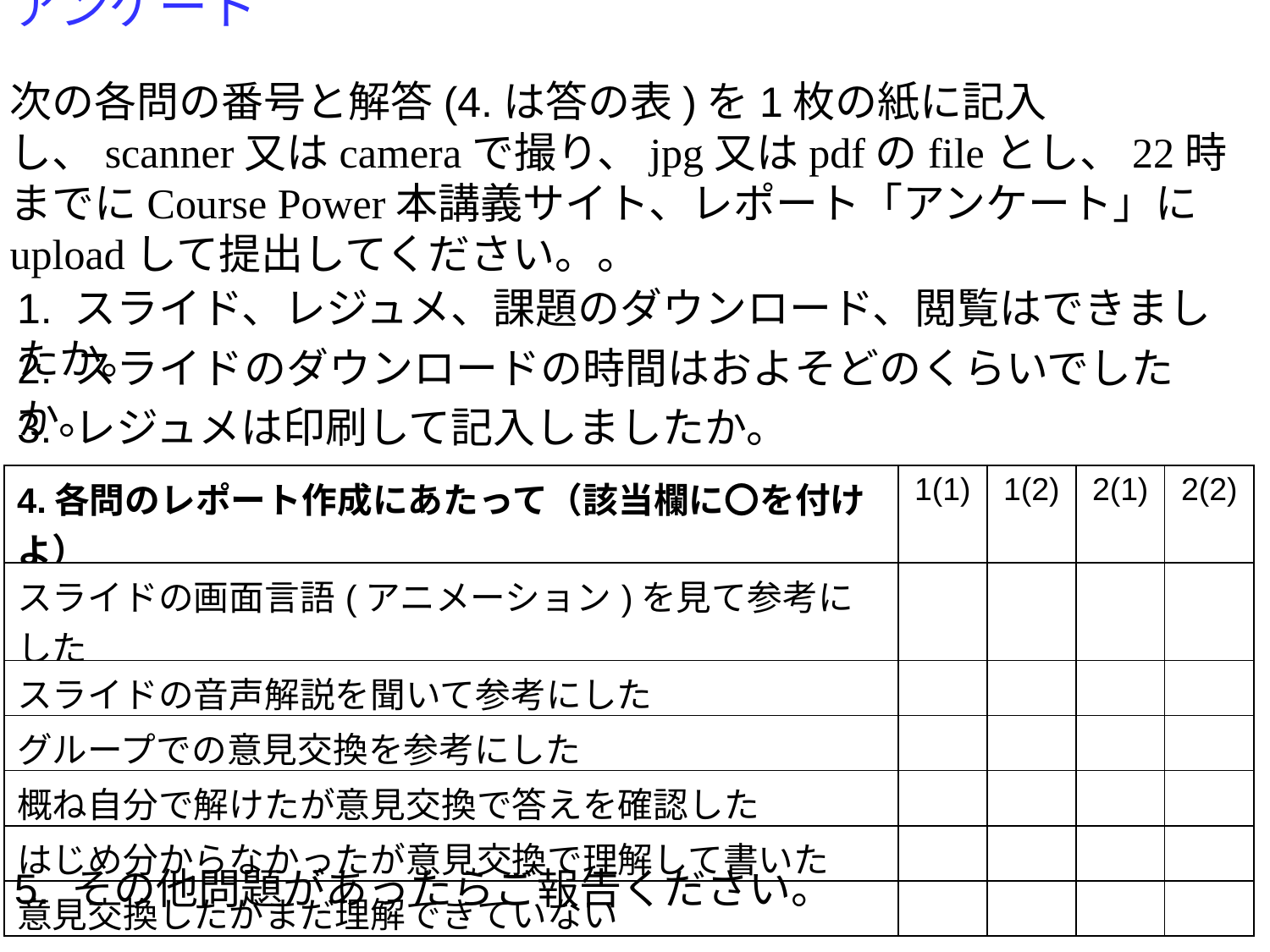

アンケート
次の各問の番号と解答(4.は答の表)を1枚の紙に記入し、scanner又はcameraで撮り、jpg又はpdfのfileとし、22時までにCourse Power本講義サイト、レポート「アンケート」にuploadして提出してください。。
1. スライド、レジュメ、課題のダウンロード、閲覧はできましたか。
2. スライドのダウンロードの時間はおよそどのくらいでしたか。
3. レジュメは印刷して記入しましたか。
| 4.各問のレポート作成にあたって（該当欄に〇を付けよ） | 1(1) | 1(2) | 2(1) | 2(2) |
| --- | --- | --- | --- | --- |
| スライドの画面言語(アニメーション)を見て参考にした |  |  |  |  |
| スライドの音声解説を聞いて参考にした |  |  |  |  |
| グループでの意見交換を参考にした |  |  |  |  |
| 概ね自分で解けたが意見交換で答えを確認した |  |  |  |  |
| はじめ分からなかったが意見交換で理解して書いた |  |  |  |  |
| 意見交換したがまだ理解できていない |  |  |  |  |
5. その他問題があったらご報告ください。